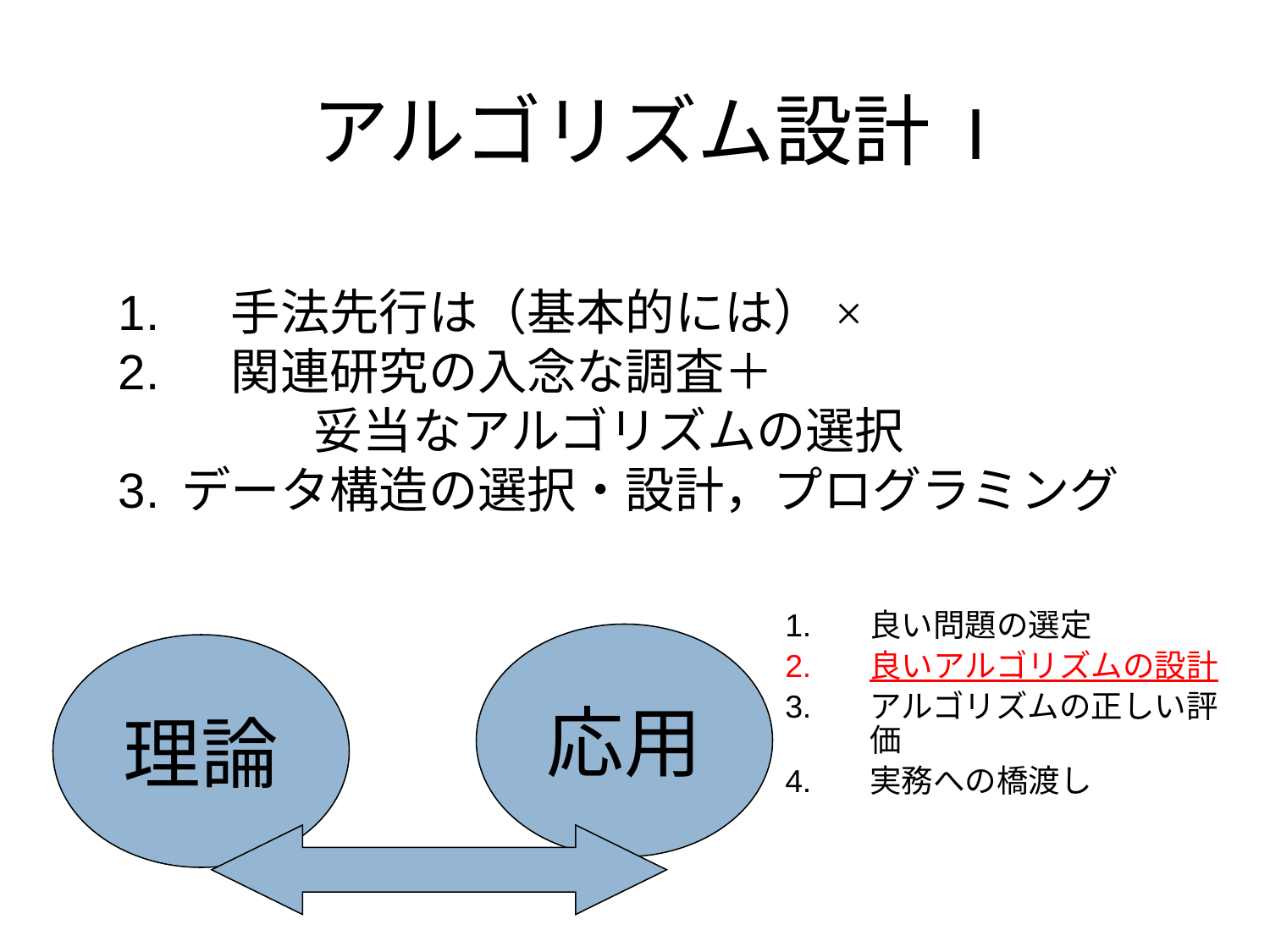

# アルゴリズム設計 I
　手法先行は（基本的には）×
　関連研究の入念な調査＋
            妥当なアルゴリズムの選択
データ構造の選択・設計，プログラミング
良い問題の選定
良いアルゴリズムの設計
アルゴリズムの正しい評価
実務への橋渡し
応用
理論